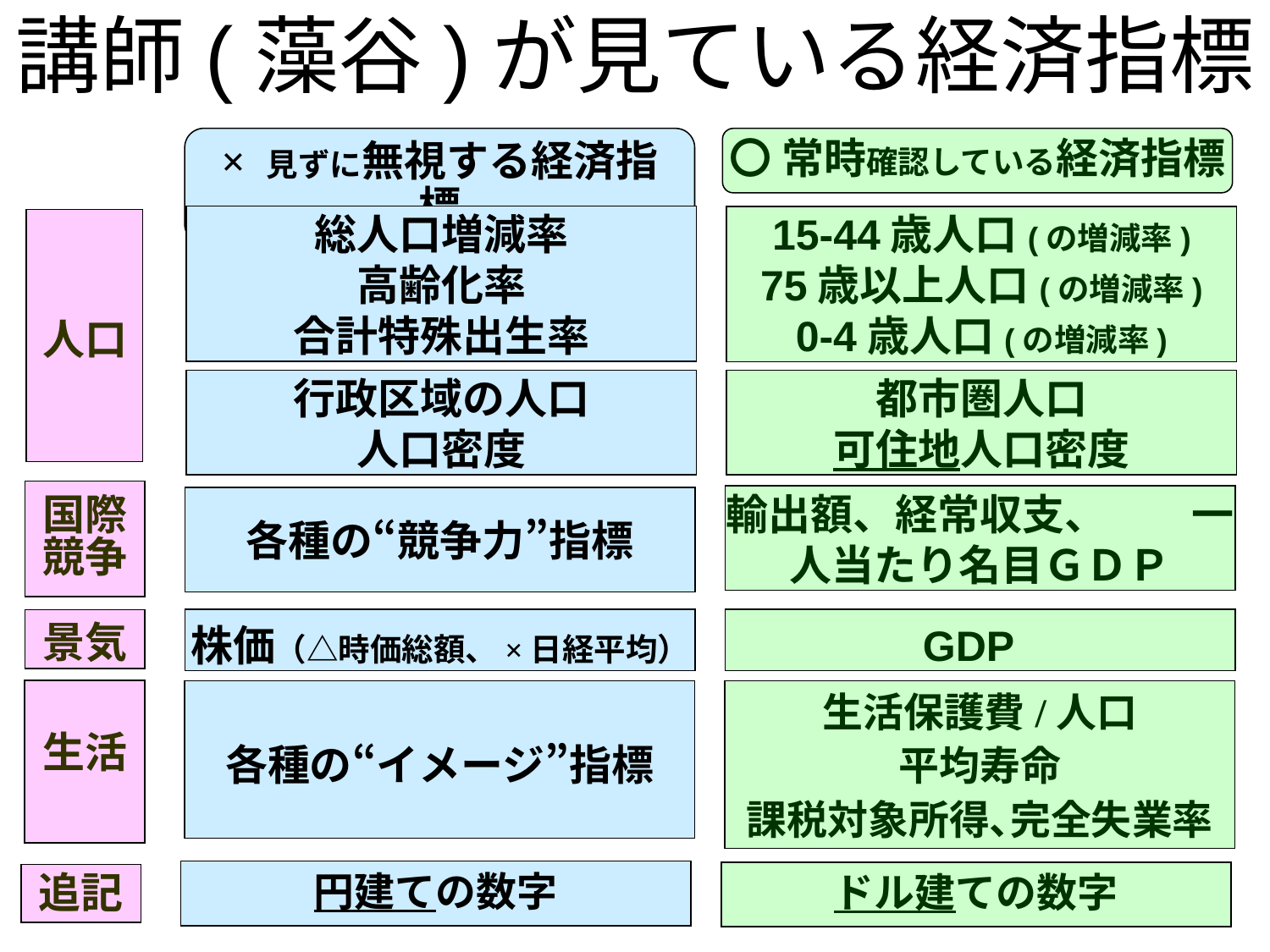

講師(藻谷)が見ている経済指標
× 見ずに無視する経済指標
〇 常時確認している経済指標
総人口増減率
高齢化率
合計特殊出生率
15-44歳人口(の増減率)
75歳以上人口(の増減率)
0-4歳人口(の増減率)

人口

行政区域の人口
人口密度
都市圏人口
可住地人口密度

国際
競争

輸出額、経常収支、　　一人当たり名目ＧＤＰ
各種の“競争力”指標

景気
株価（△時価総額、×日経平均）
GDP

生活

各種の“イメージ”指標

生活保護費/人口
平均寿命
課税対象所得､完全失業率

円建ての数字

ドル建ての数字

追記